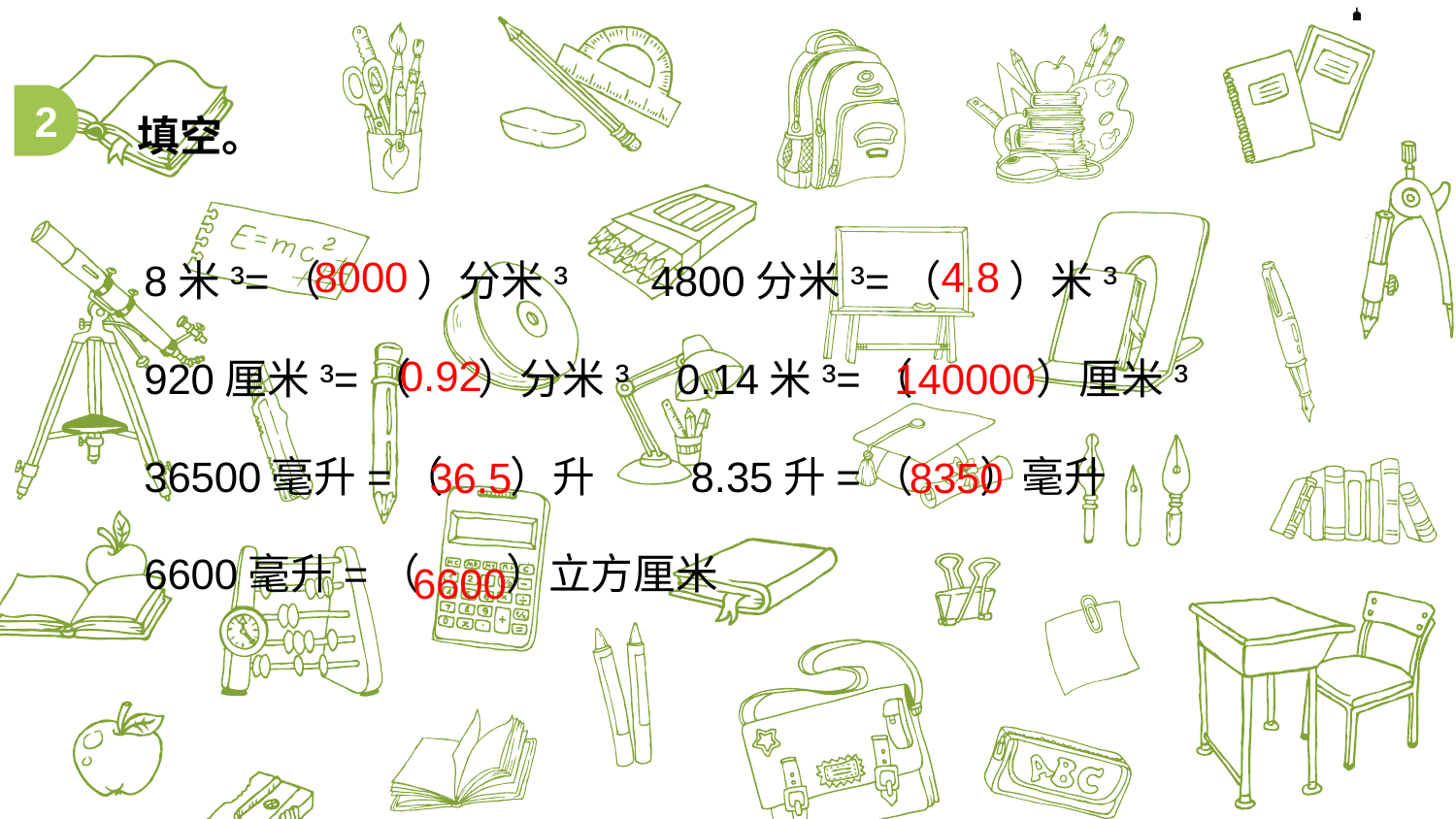

2
填空。
8米³=（          ）分米³       4800分米³=（       ）米³
920厘米³=（       ）分米³    0.14米³=（             ）厘米³
36500毫升=（       ）升         8.35升=（       ）毫升
6600毫升=（         ）立方厘米
8000
4.8
0.92
140000
36.5
8350
6600